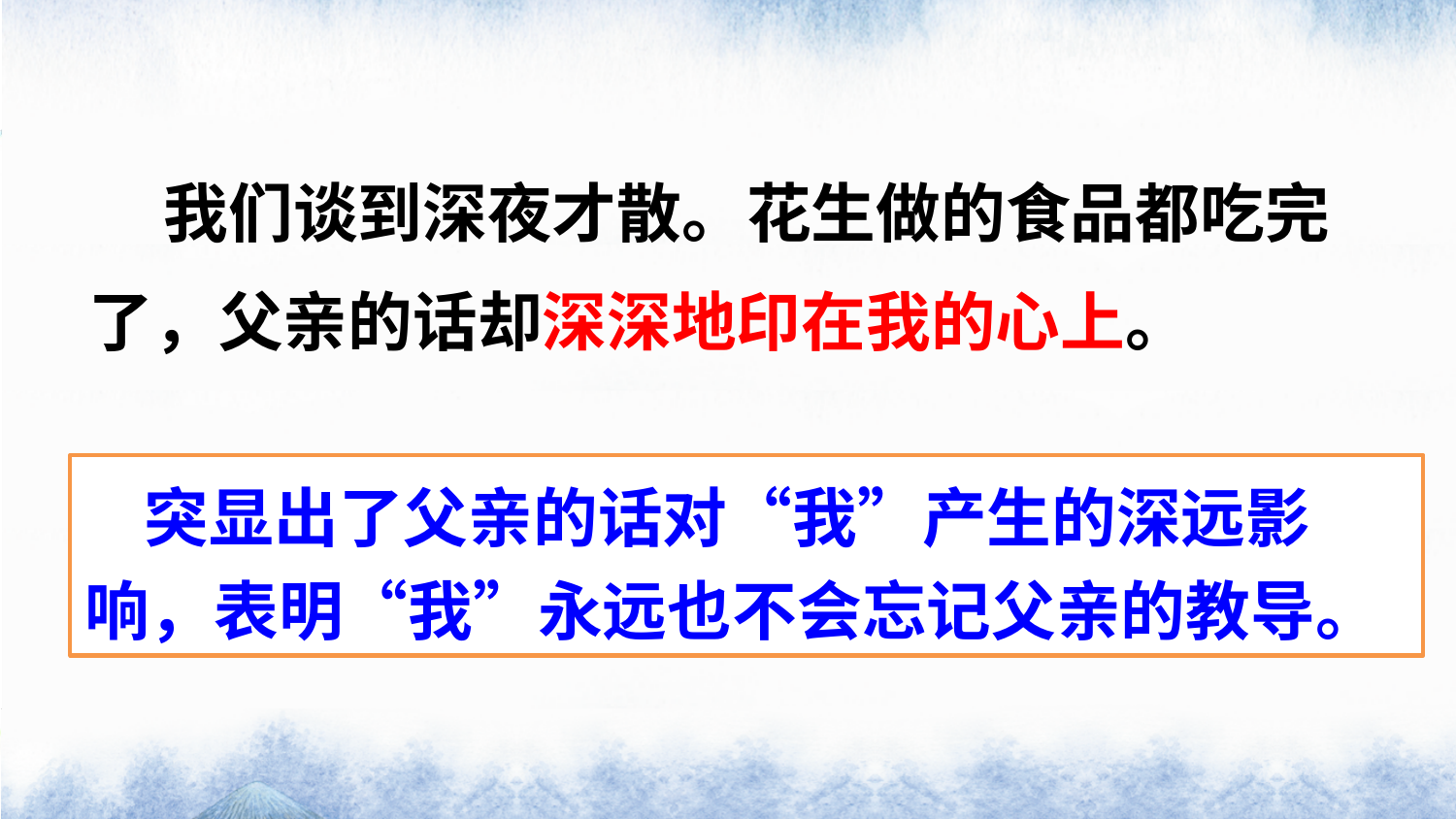

我们谈到深夜才散。花生做的食品都吃完了，父亲的话却深深地印在我的心上。
   突显出了父亲的话对“我”产生的深远影响，表明“我”永远也不会忘记父亲的教导。